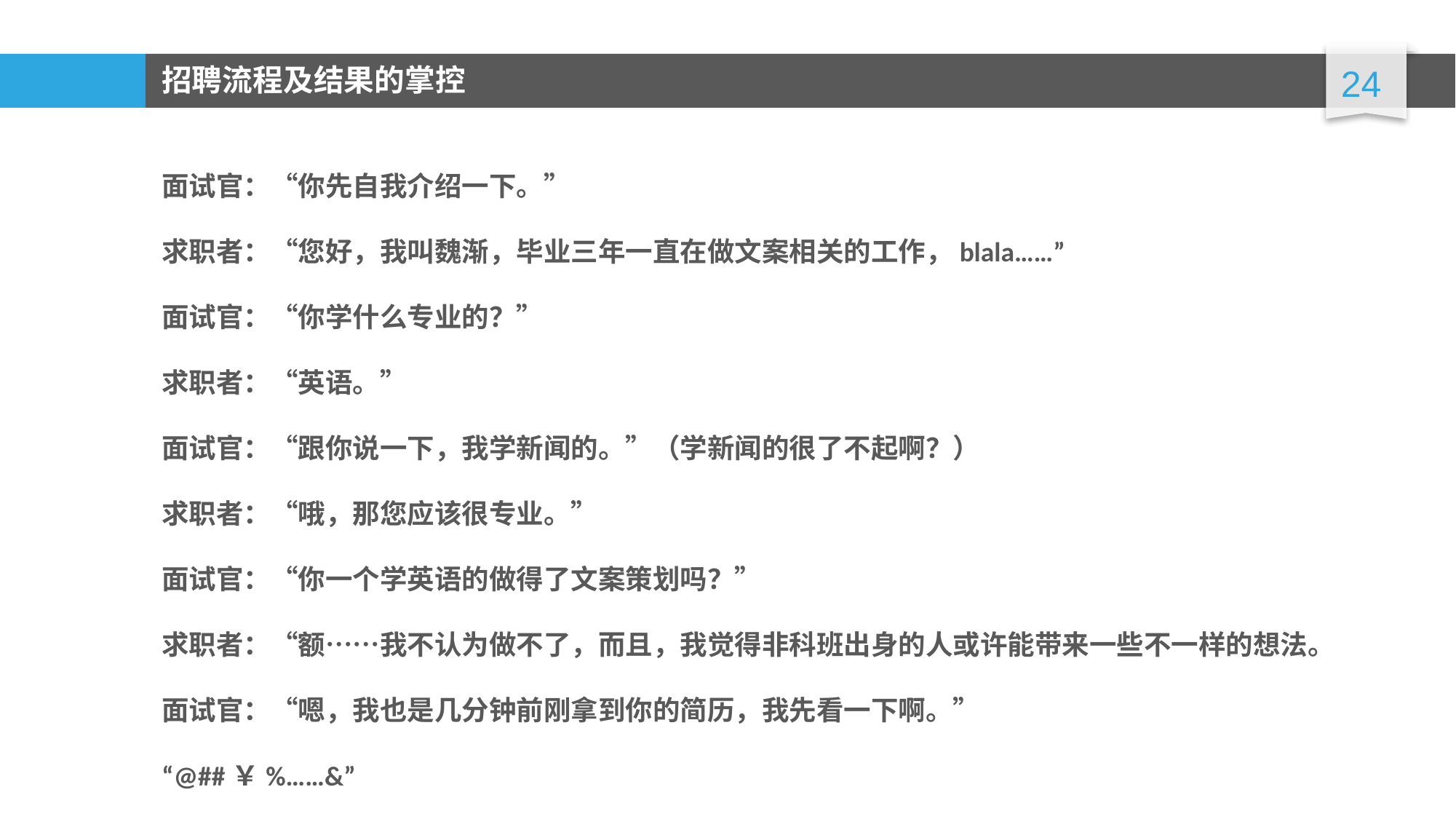

招聘流程及结果的掌控

面试官：“你先自我介绍一下。”

求职者：“您好，我叫魏渐，毕业三年一直在做文案相关的工作，blala……”

面试官：“你学什么专业的？”

求职者：“英语。”

面试官：“跟你说一下，我学新闻的。”（学新闻的很了不起啊？）

求职者：“哦，那您应该很专业。”

面试官：“你一个学英语的做得了文案策划吗？”

求职者：“额……我不认为做不了，而且，我觉得非科班出身的人或许能带来一些不一样的想法。

面试官：“嗯，我也是几分钟前刚拿到你的简历，我先看一下啊。”

“@##￥%……&”